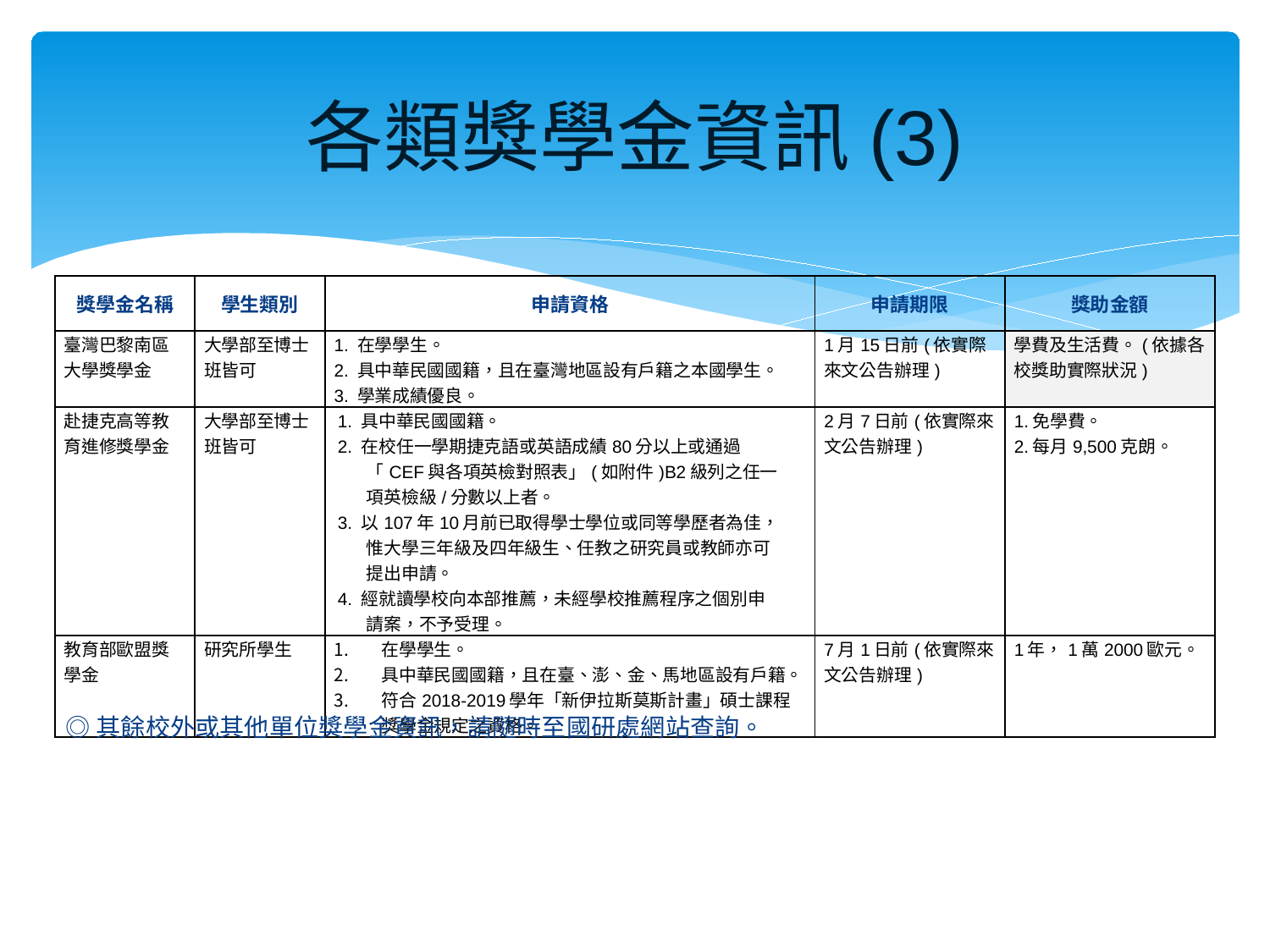

# 各類獎學金資訊(3)
| 獎學金名稱 | 學生類別 | 申請資格 | 申請期限 | 獎助金額 |
| --- | --- | --- | --- | --- |
| 臺灣巴黎南區大學獎學金 | 大學部至博士班皆可 | 1. 在學學生。 2. 具中華民國國籍，且在臺灣地區設有戶籍之本國學生。 3. 學業成績優良。 | 1月15日前(依實際來文公告辦理) | 學費及生活費。(依據各校獎助實際狀況) |
| 赴捷克高等教育進修獎學金 | 大學部至博士班皆可 | 1. 具中華民國國籍。 2. 在校任一學期捷克語或英語成績80分以上或通過「CEF與各項英檢對照表」(如附件)B2級列之任一項英檢級/分數以上者。 3. 以107年10月前已取得學士學位或同等學歷者為佳，惟大學三年級及四年級生、任教之研究員或教師亦可提出申請。 4. 經就讀學校向本部推薦，未經學校推薦程序之個別申請案，不予受理。 | 2月7日前(依實際來文公告辦理) | 1.免學費。 2.每月9,500克朗。 |
| 教育部歐盟獎學金 | 研究所學生 | 在學學生。 具中華民國國籍，且在臺、澎、金、馬地區設有戶籍。 符合2018-2019學年「新伊拉斯莫斯計畫」碩士課程獎學金規定之資格。 | 7月1日前(依實際來文公告辦理) | 1年，1萬2000歐元。 |
◎其餘校外或其他單位獎學金資訊，請隨時至國研處網站查詢。